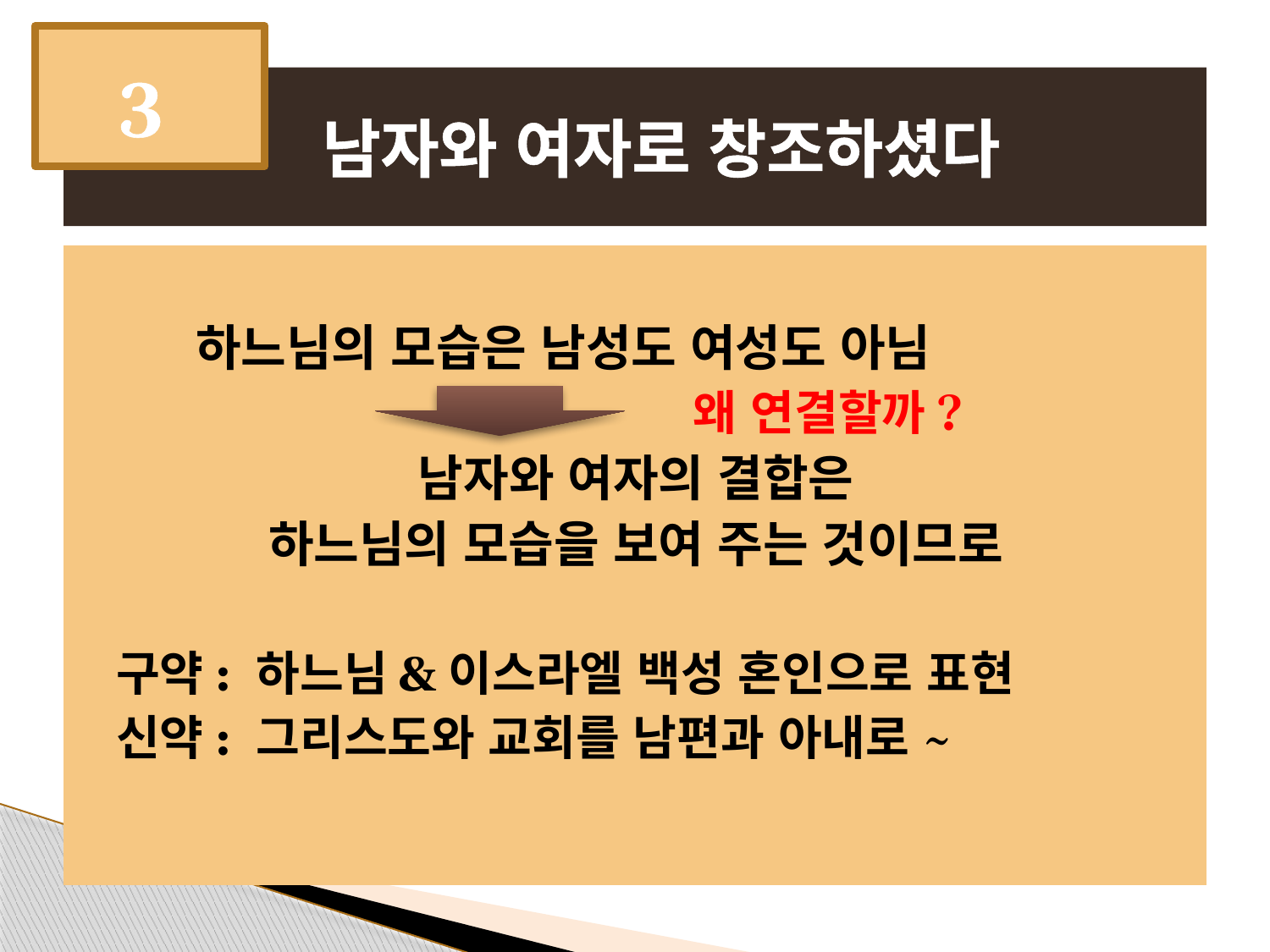

3
# 남자와 여자로 창조하셨다

       하느님의 모습은 남성도 여성도 아님
                           왜 연결할까?
남자와 여자의 결합은
하느님의 모습을 보여 주는 것이므로

 구약: 하느님&이스라엘 백성 혼인으로 표현
 신약: 그리스도와 교회를 남편과 아내로~